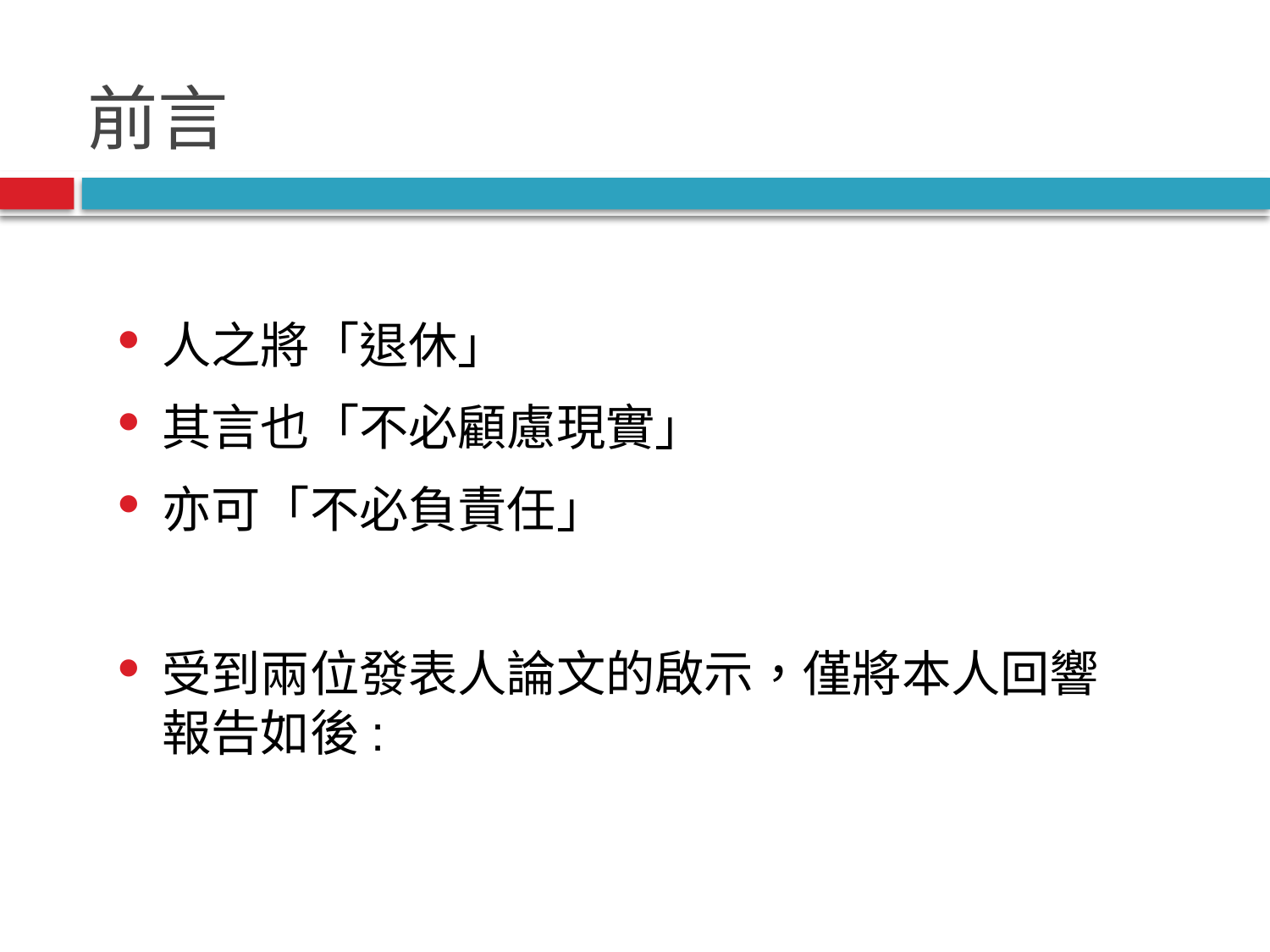

前言

人之將「退休」
其言也「不必顧慮現實」
亦可「不必負責任」

受到兩位發表人論文的啟示，僅將本人回響報告如後: